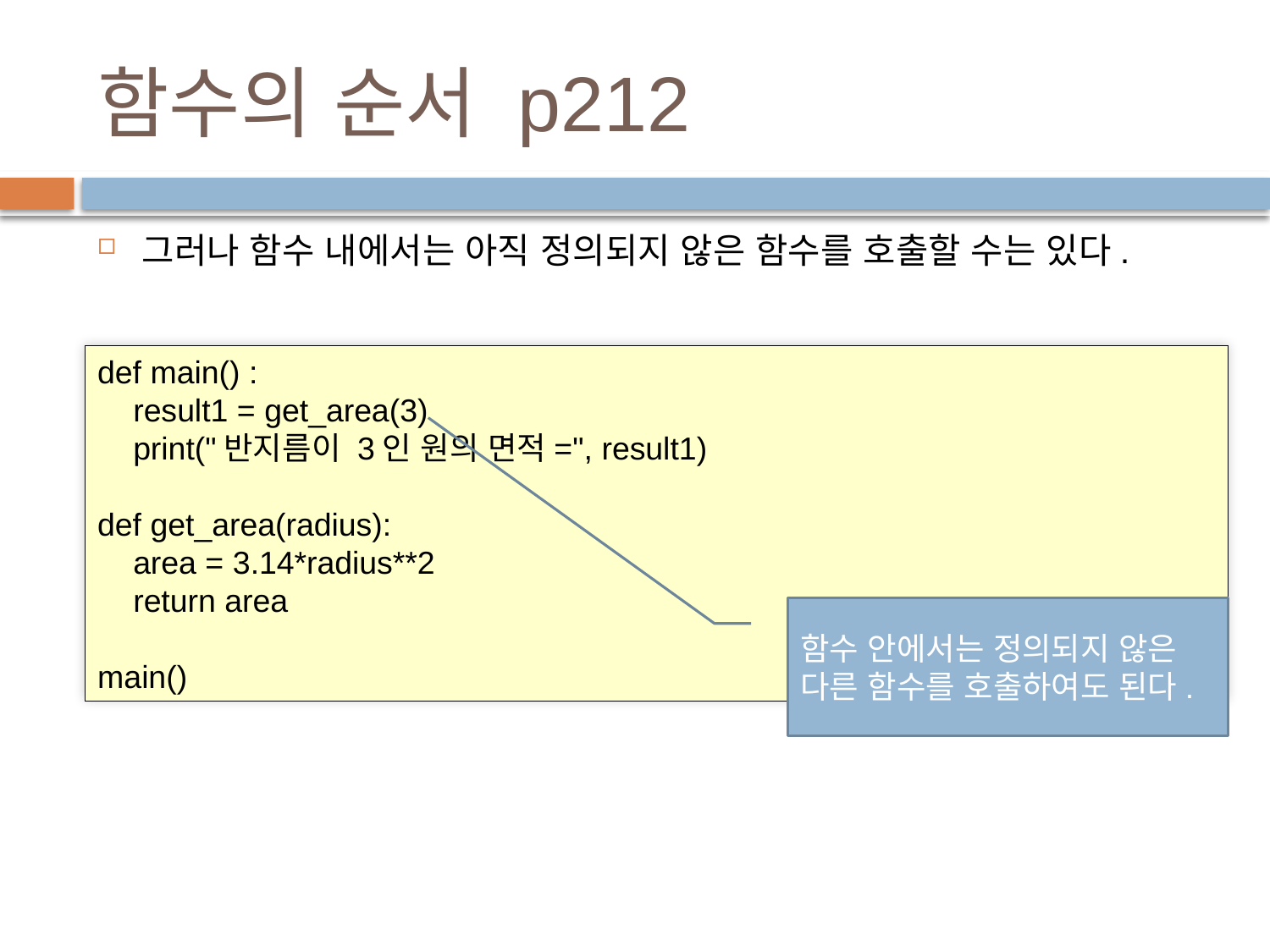

# 함수의 순서 p212
그러나 함수 내에서는 아직 정의되지 않은 함수를 호출할 수는 있다.
def main() :
    result1 = get_area(3)
    print("반지름이 3인 원의 면적=", result1)

def get_area(radius):
    area = 3.14*radius**2
    return area

main()
함수 안에서는 정의되지 않은 다른 함수를 호출하여도 된다.